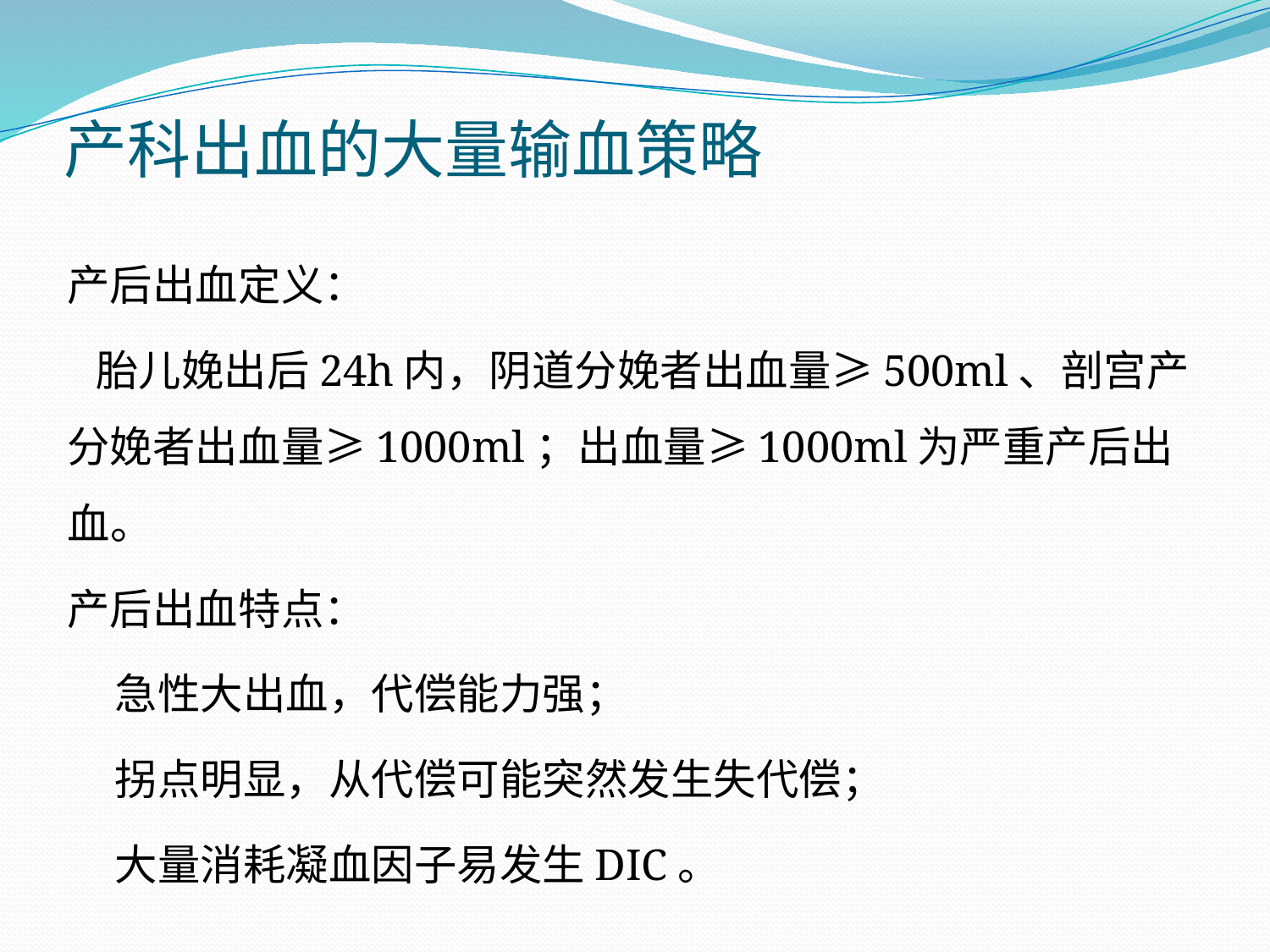

# 产科出血的大量输血策略
产后出血定义：
  胎儿娩出后24h内，阴道分娩者出血量≥500ml、剖宫产分娩者出血量≥1000ml；出血量≥1000ml为严重产后出血。
产后出血特点：
    急性大出血，代偿能力强；
    拐点明显，从代偿可能突然发生失代偿；
    大量消耗凝血因子易发生DIC。